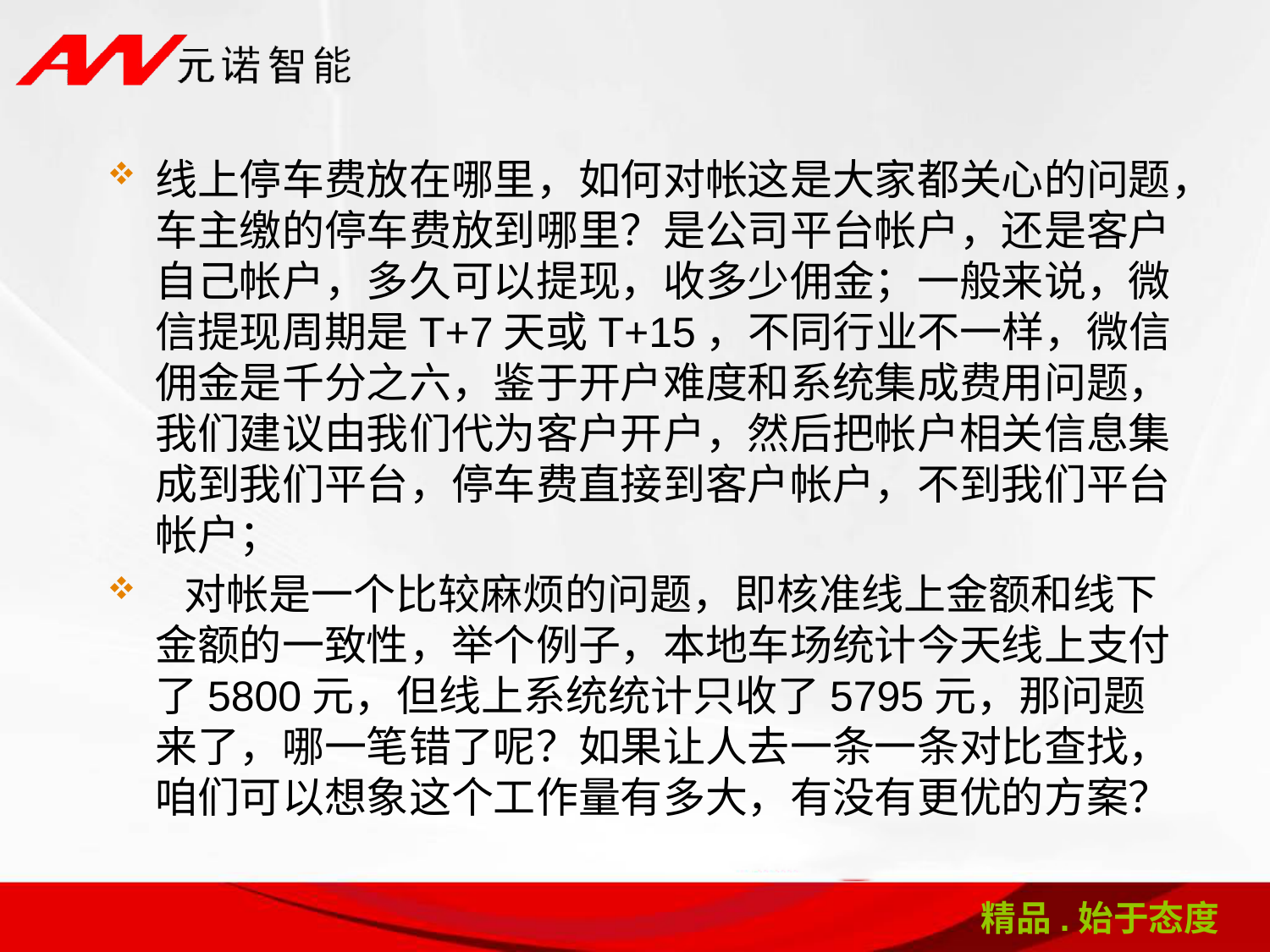

线上停车费放在哪里，如何对帐这是大家都关心的问题，车主缴的停车费放到哪里？是公司平台帐户，还是客户自己帐户，多久可以提现，收多少佣金；一般来说，微信提现周期是T+7天或T+15，不同行业不一样，微信佣金是千分之六，鉴于开户难度和系统集成费用问题，我们建议由我们代为客户开户，然后把帐户相关信息集成到我们平台，停车费直接到客户帐户，不到我们平台帐户；
  对帐是一个比较麻烦的问题，即核准线上金额和线下金额的一致性，举个例子，本地车场统计今天线上支付了5800元，但线上系统统计只收了5795元，那问题来了，哪一笔错了呢？如果让人去一条一条对比查找，咱们可以想象这个工作量有多大，有没有更优的方案？